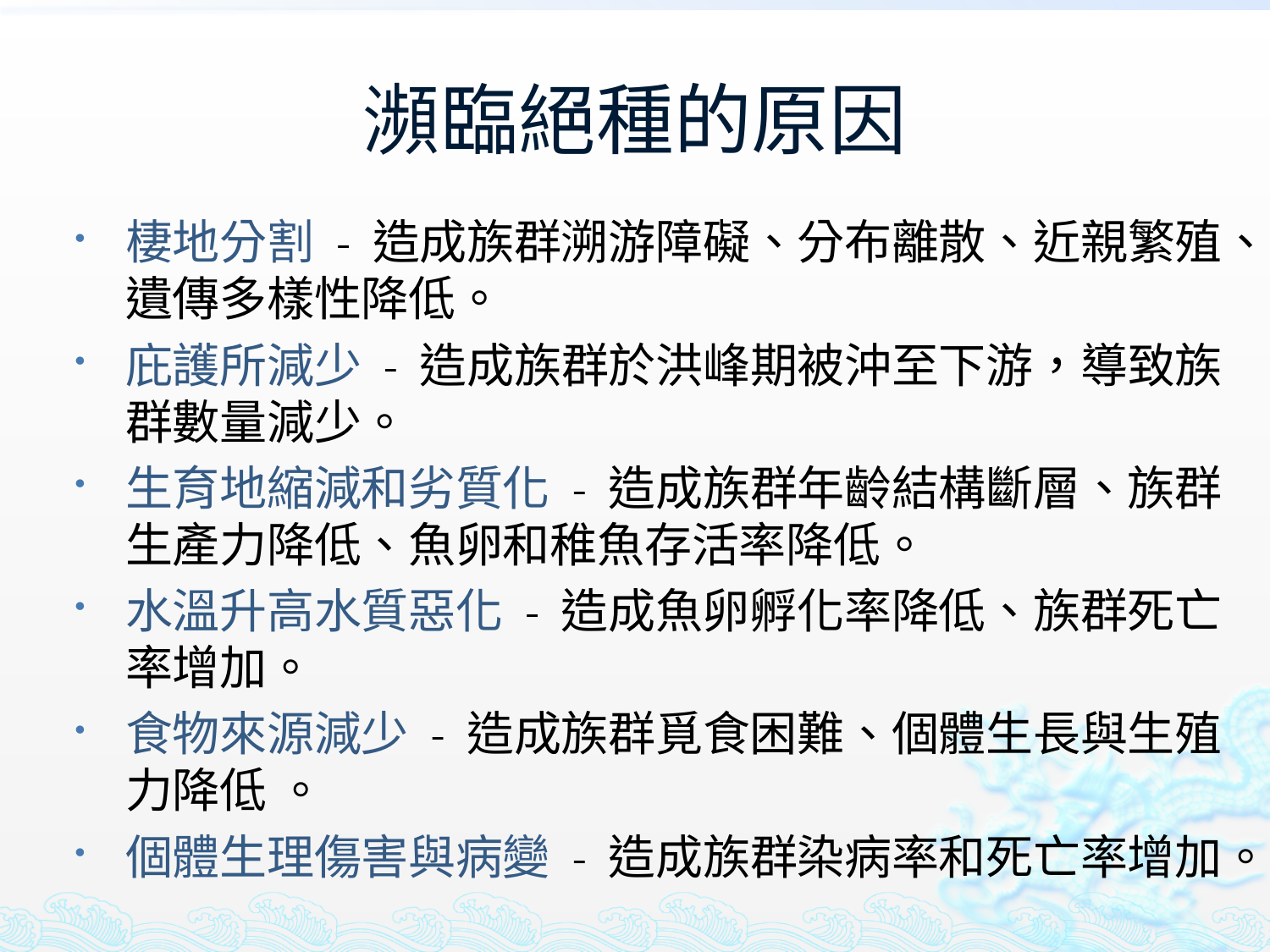

# 瀕臨絕種的原因
棲地分割 - 造成族群溯游障礙、分布離散、近親繁殖、遺傳多樣性降低。
庇護所減少 - 造成族群於洪峰期被沖至下游，導致族群數量減少。
生育地縮減和劣質化 - 造成族群年齡結構斷層、族群生產力降低、魚卵和稚魚存活率降低。
水溫升高水質惡化 - 造成魚卵孵化率降低、族群死亡率增加。
食物來源減少 - 造成族群覓食困難、個體生長與生殖力降低 。
個體生理傷害與病變 - 造成族群染病率和死亡率增加。